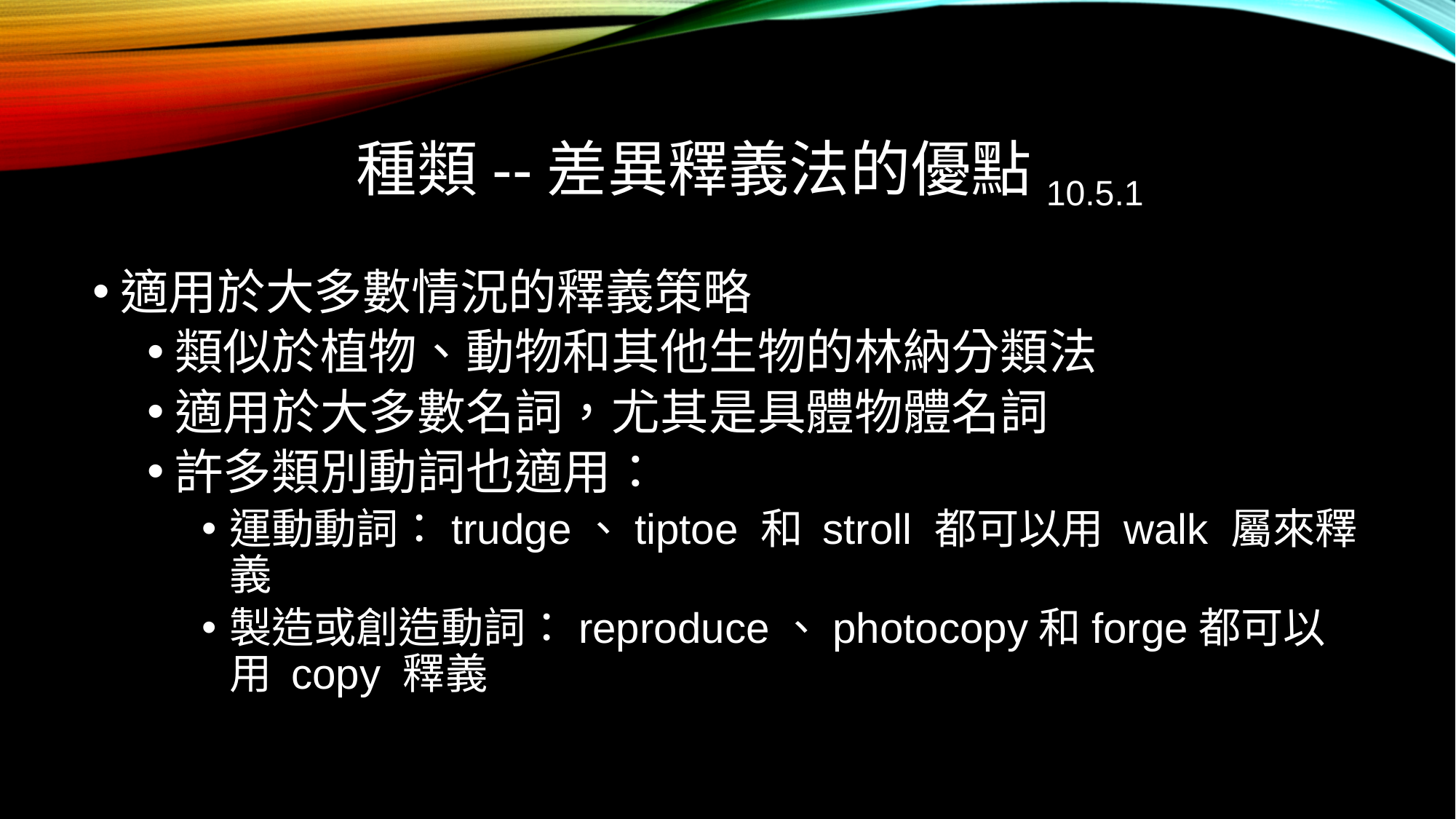

# 種類--差異釋義法的優點10.5.1
適用於大多數情況的釋義策略
類似於植物、動物和其他生物的林納分類法
適用於大多數名詞，尤其是具體物體名詞
許多類別動詞也適用：
運動動詞：trudge、tiptoe 和 stroll 都可以用 walk 屬來釋義
製造或創造動詞：reproduce、photocopy和forge都可以用 copy 釋義